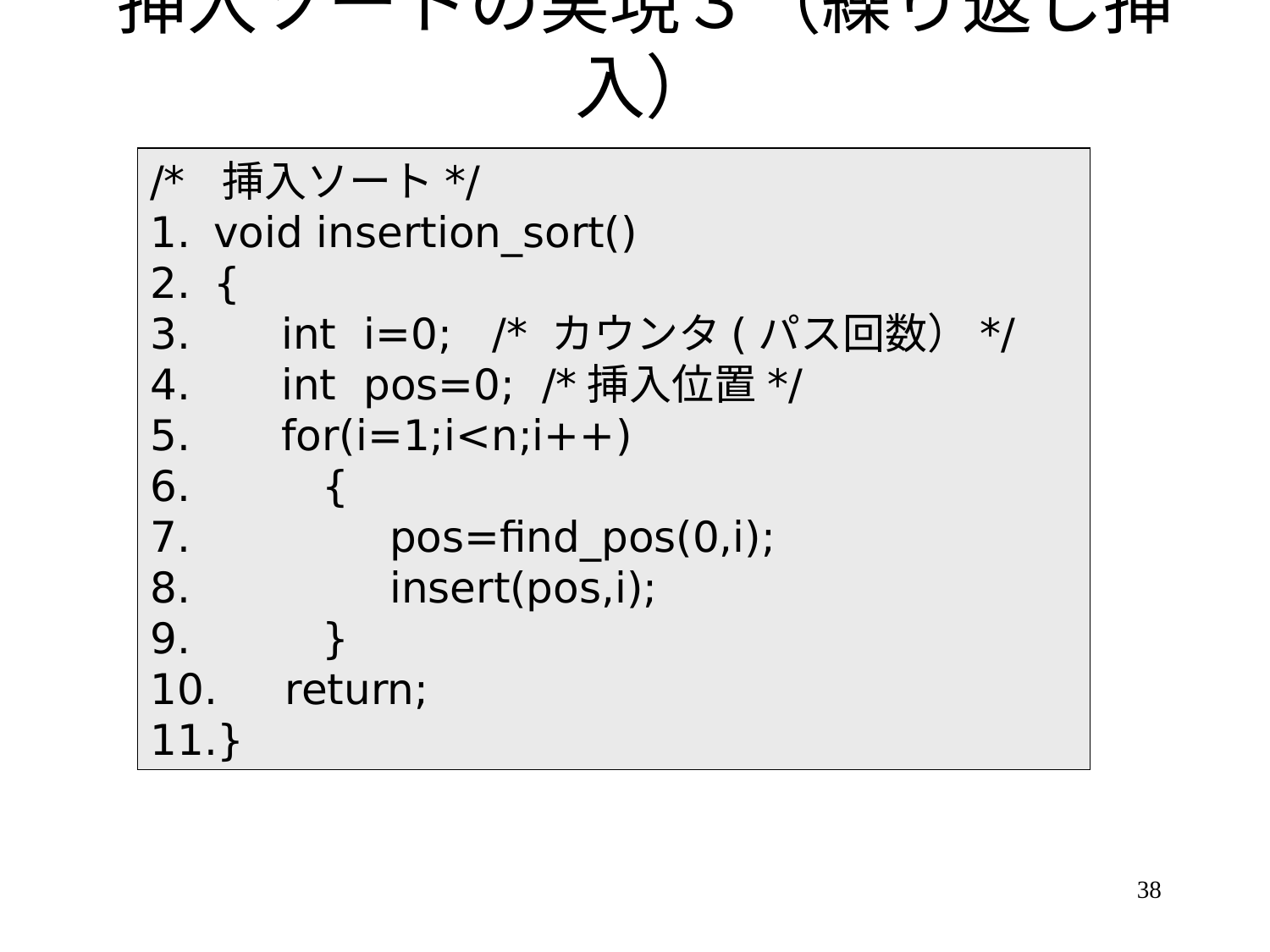

# 挿入ソートの実現３（繰り返し挿入）
/*  挿入ソート*/
void insertion_sort()
{
     int  i=0;   /* カウンタ(パス回数）*/
     int  pos=0;  /*挿入位置*/
     for(i=1;i<n;i++)
        {
             pos=find_pos(0,i);
             insert(pos,i);
        }
     return;
}
38